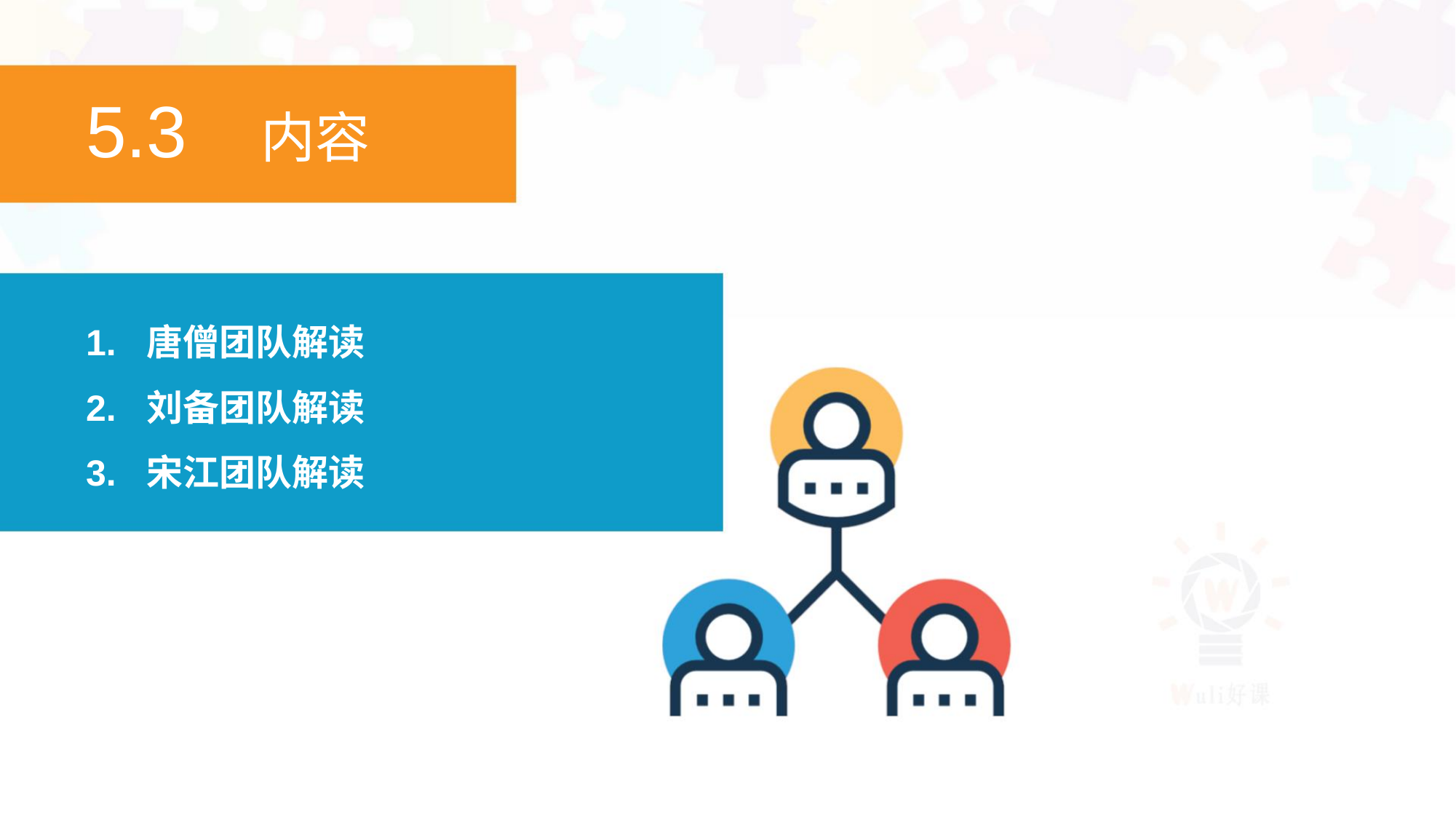

5.3 内容
1. 唐僧团队解读
2. 刘备团队解读
3. 宋江团队解读